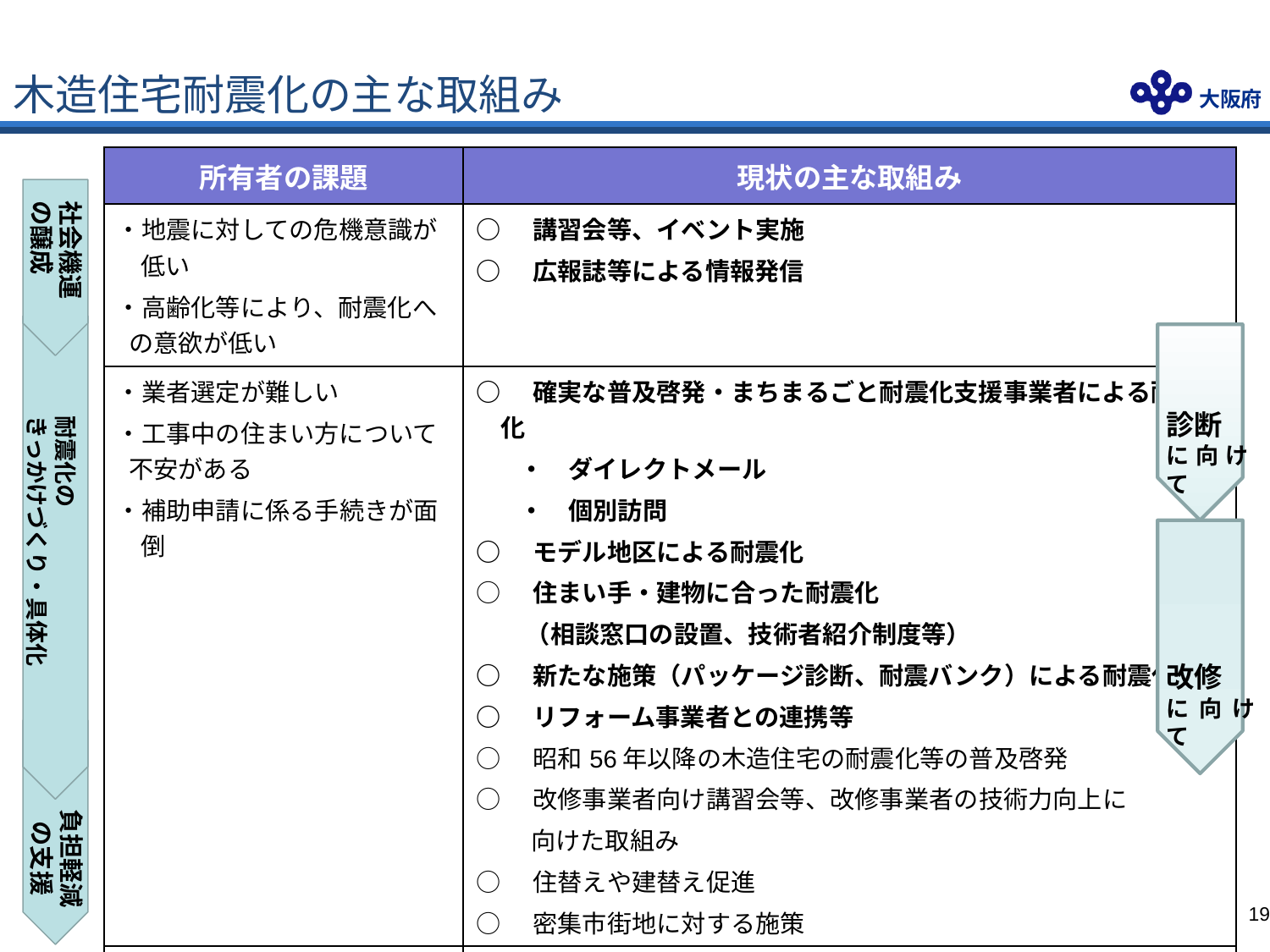

# 木造住宅耐震化の主な取組み
| 所有者の課題 | 現状の主な取組み |
| --- | --- |
| ・地震に対しての危機意識が低い ・高齢化等により、耐震化への意欲が低い | ○　講習会等、イベント実施 ○　広報誌等による情報発信 |
| ・業者選定が難しい ・工事中の住まい方について不安がある ・補助申請に係る手続きが面倒 | ○　確実な普及啓発・まちまるごと耐震化支援事業者による耐震化 ・　ダイレクトメール ・　個別訪問 ○　モデル地区による耐震化 ○　住まい手・建物に合った耐震化 　　（相談窓口の設置、技術者紹介制度等） ○　新たな施策（パッケージ診断、耐震バンク）による耐震化 ○　リフォーム事業者との連携等 ○　昭和56年以降の木造住宅の耐震化等の普及啓発 ○　改修事業者向け講習会等、改修事業者の技術力向上に 　　 向けた取組み ○　住替えや建替え促進 ○　密集市街地に対する施策 |
| ・工事費用の負担が大きい | ○　耐震化の費用について補助 ○　生命を守る耐震化（部分改修、耐震シェルターの設置への補助） ○　代理受領制度の推進 ○　住宅ローンや保険制度の拡充等、関係機関との連携 |

社会機運
の醸成

診断
に向けて
耐震化の
きっかけづくり・具体化

改修
に向けて

負担軽減
の支援
19